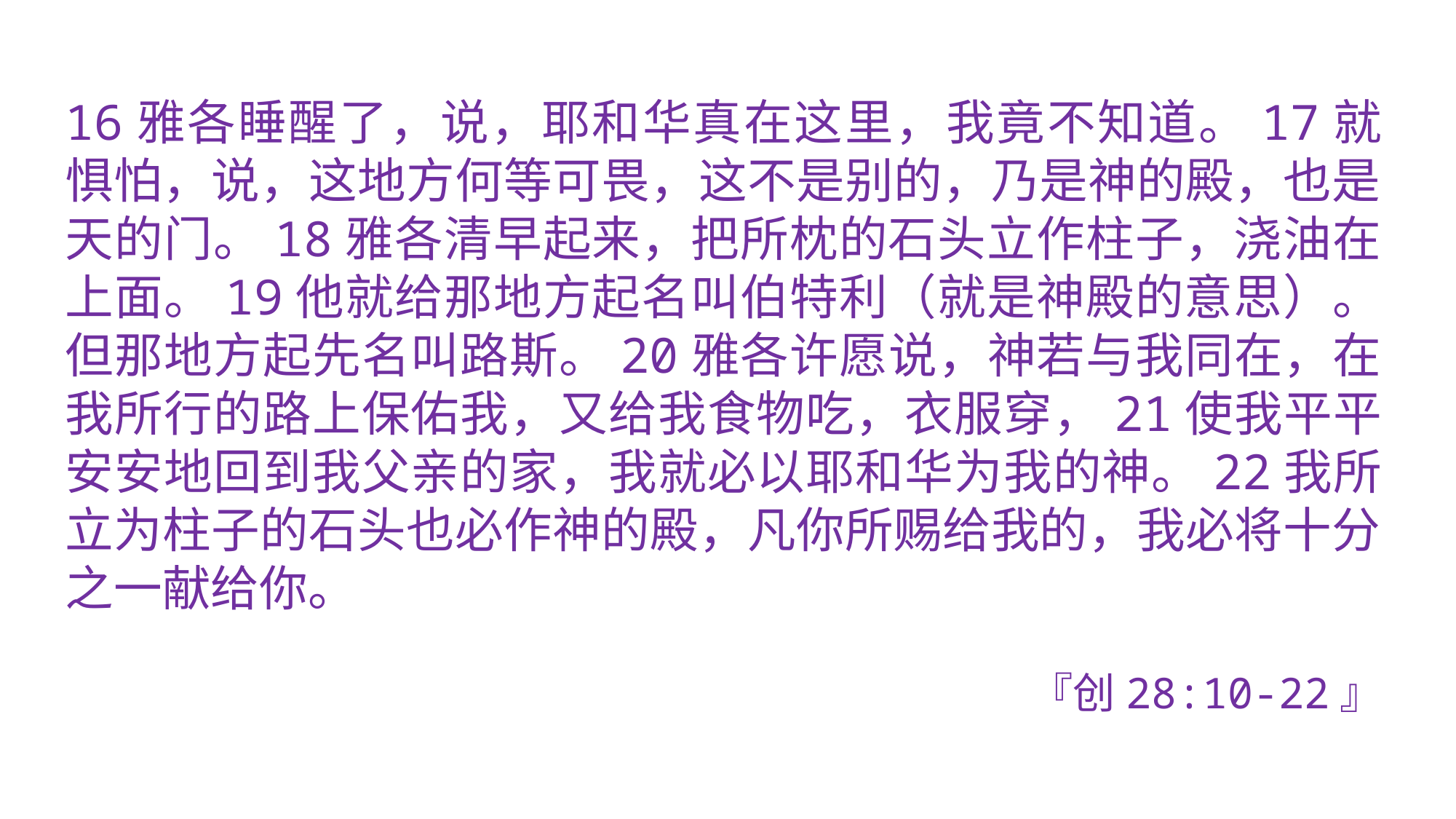

16雅各睡醒了，说，耶和华真在这里，我竟不知道。17就惧怕，说，这地方何等可畏，这不是别的，乃是神的殿，也是天的门。18雅各清早起来，把所枕的石头立作柱子，浇油在上面。19他就给那地方起名叫伯特利（就是神殿的意思）。但那地方起先名叫路斯。20雅各许愿说，神若与我同在，在我所行的路上保佑我，又给我食物吃，衣服穿，21使我平平安安地回到我父亲的家，我就必以耶和华为我的神。22我所立为柱子的石头也必作神的殿，凡你所赐给我的，我必将十分之一献给你。

『创28:10-22』